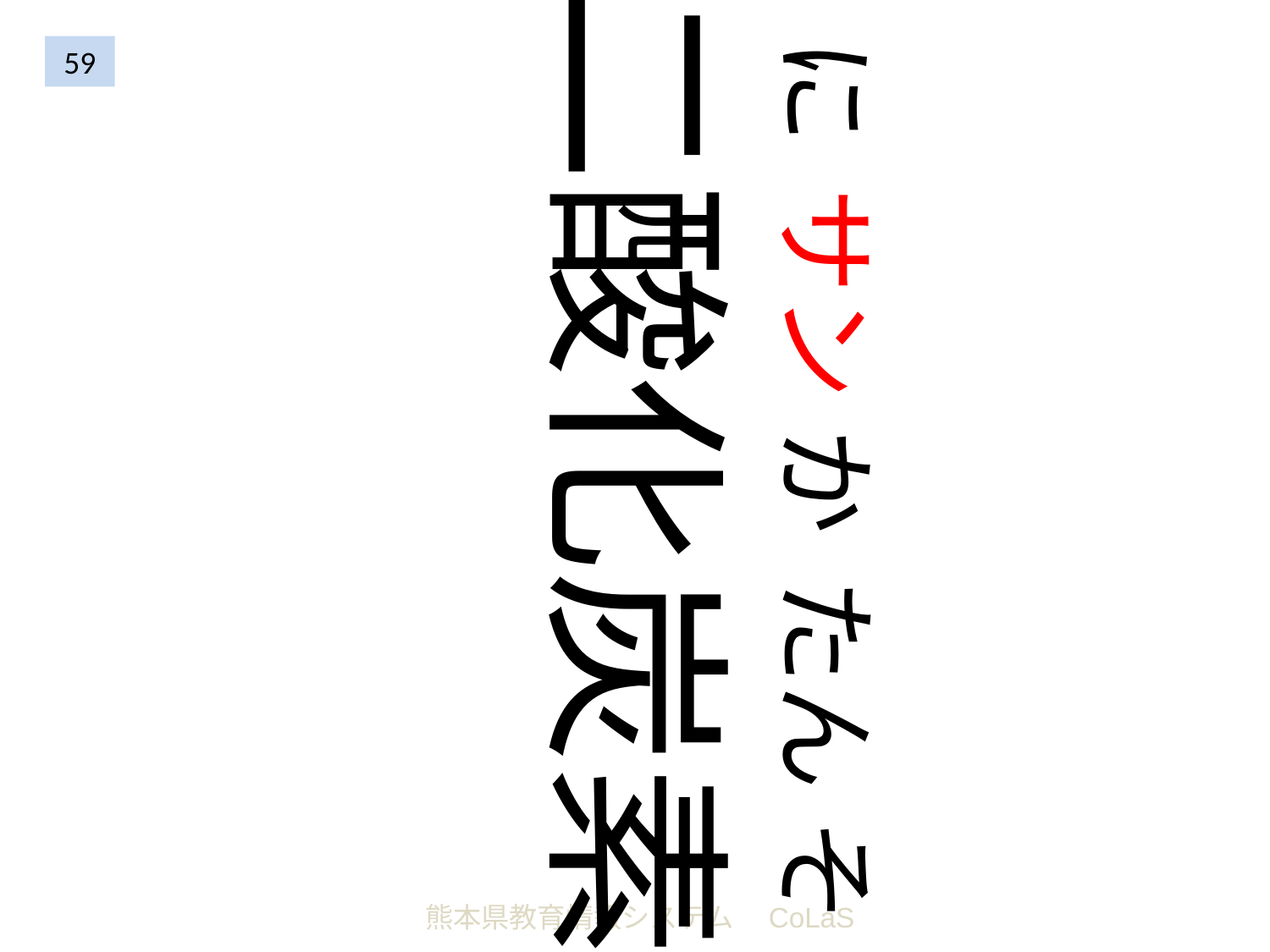

二酸化炭素
に
59
サン
か
たん
そ